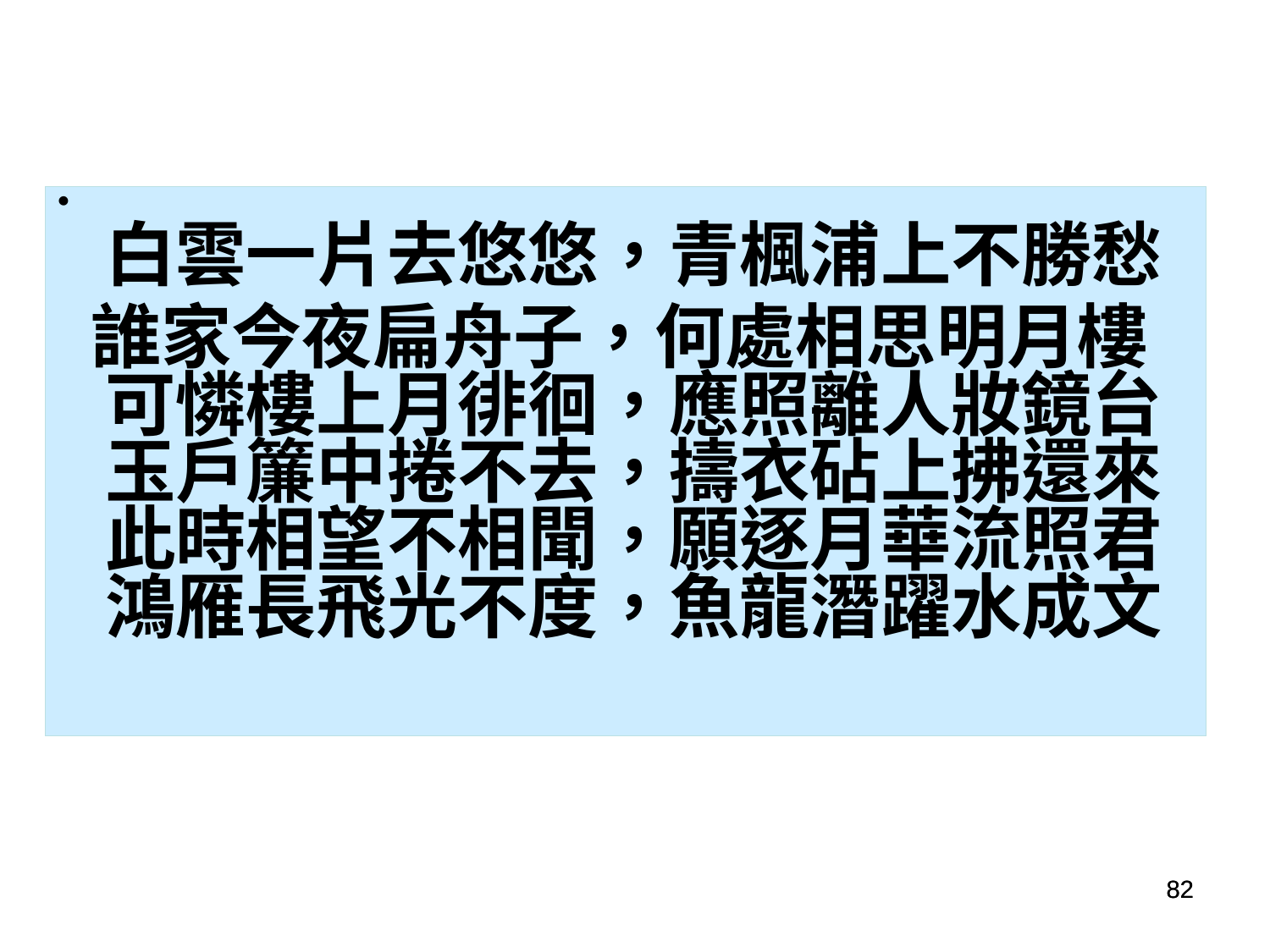

白雲一片去悠悠，青楓浦上不勝愁
 誰家今夜扁舟子，何處相思明月樓
可憐樓上月徘徊，應照離人妝鏡台
玉戶簾中捲不去，擣衣砧上拂還來
此時相望不相聞，願逐月華流照君
鴻雁長飛光不度，魚龍潛躍水成文
82
82